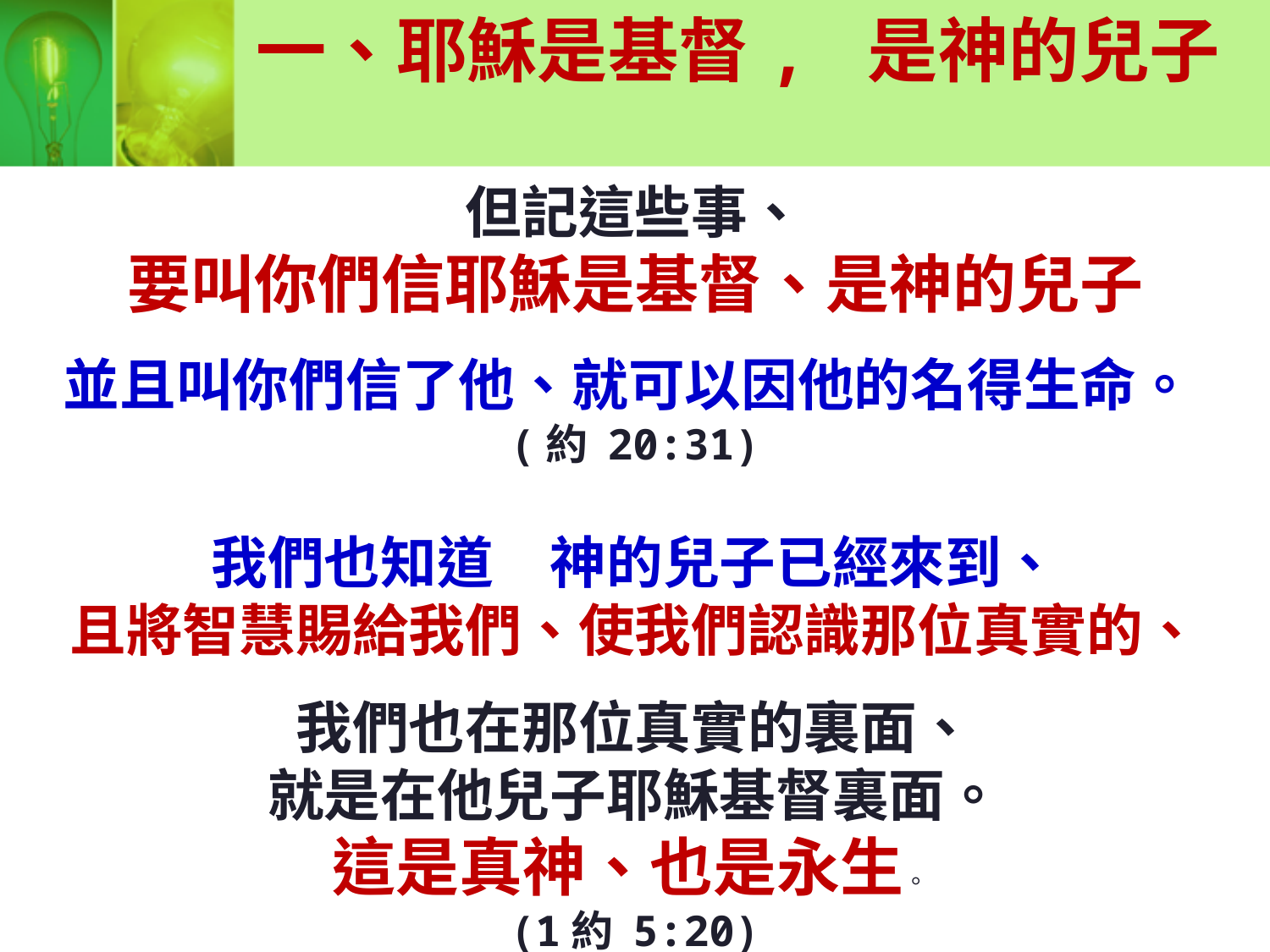

一、耶穌是基督, 是神的兒子
但記這些事、
要叫你們信耶穌是基督、是神的兒子

並且叫你們信了他、就可以因他的名得生命。
(約 20:31)
我們也知道　神的兒子已經來到、
且將智慧賜給我們、使我們認識那位真實的、

我們也在那位真實的裏面、
就是在他兒子耶穌基督裏面。
這是真神、也是永生。
(1約 5:20)